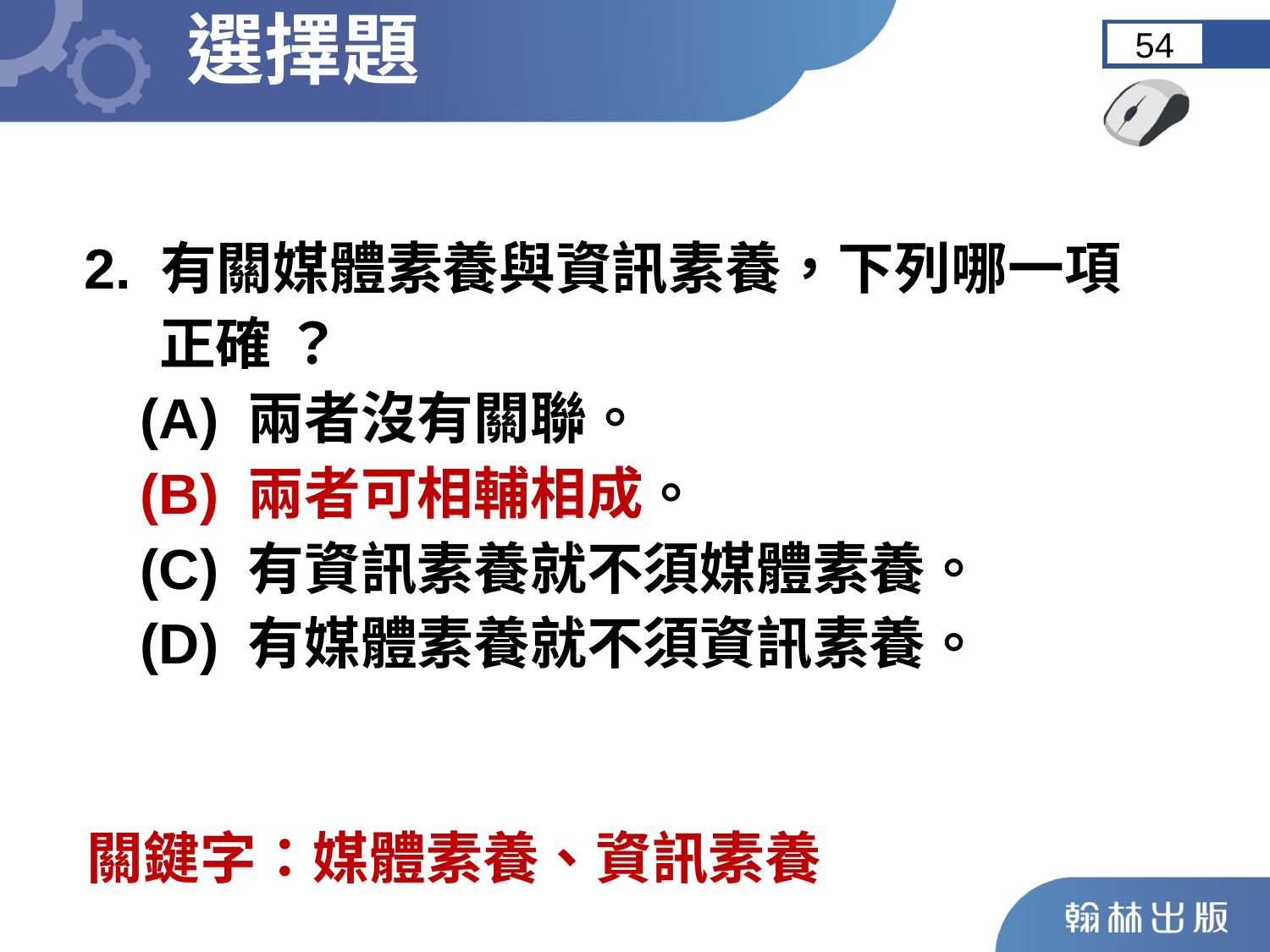

選擇題

54
 2. 有關媒體素養與資訊素養，下列哪一項
      正確 ？
	   (A) 兩者沒有關聯。
	   (B) 兩者可相輔相成。
	   (C) 有資訊素養就不須媒體素養。
	   (D) 有媒體素養就不須資訊素養。

關鍵字：媒體素養、資訊素養